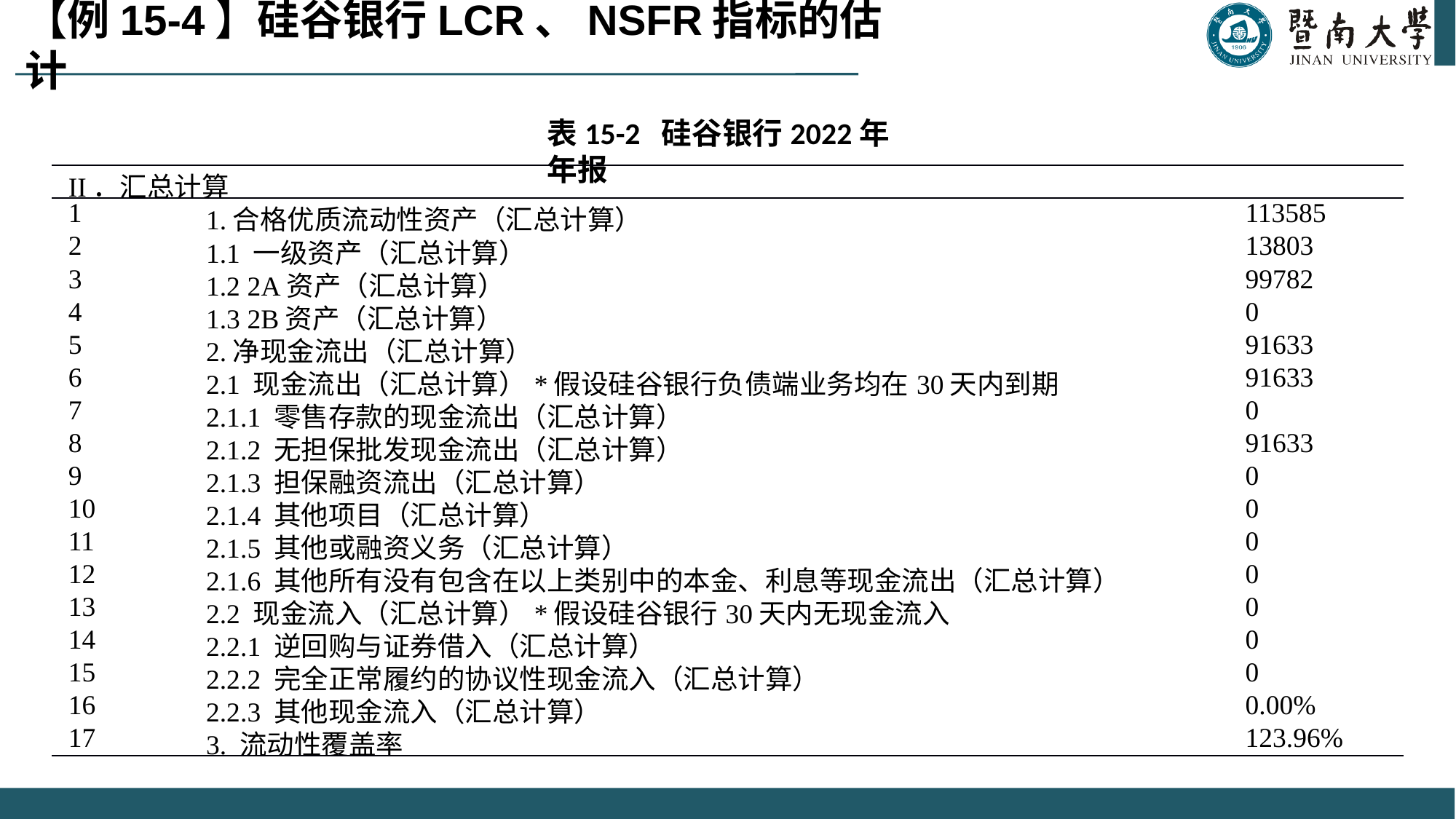

# 【例15-4】硅谷银行LCR、NSFR指标的估计
表15-2  硅谷银行2022年年报
| II．汇总计算 |  |  |
| --- | --- | --- |
| 1 | 1.合格优质流动性资产（汇总计算） | 113585 |
| 2 | 1.1 一级资产（汇总计算） | 13803 |
| 3 | 1.2 2A资产（汇总计算） | 99782 |
| 4 | 1.3 2B资产（汇总计算） | 0 |
| 5 | 2.净现金流出（汇总计算） | 91633 |
| 6 | 2.1 现金流出（汇总计算）\*假设硅谷银行负债端业务均在30天内到期 | 91633 |
| 7 | 2.1.1 零售存款的现金流出（汇总计算） | 0 |
| 8 | 2.1.2 无担保批发现金流出（汇总计算） | 91633 |
| 9 | 2.1.3 担保融资流出（汇总计算） | 0 |
| 10 | 2.1.4 其他项目（汇总计算） | 0 |
| 11 | 2.1.5 其他或融资义务（汇总计算） | 0 |
| 12 | 2.1.6 其他所有没有包含在以上类别中的本金、利息等现金流出（汇总计算） | 0 |
| 13 | 2.2 现金流入（汇总计算）\*假设硅谷银行30天内无现金流入 | 0 |
| 14 | 2.2.1 逆回购与证券借入（汇总计算） | 0 |
| 15 | 2.2.2 完全正常履约的协议性现金流入（汇总计算） | 0 |
| 16 | 2.2.3 其他现金流入（汇总计算） | 0.00% |
| 17 | 3. 流动性覆盖率 | 123.96% |